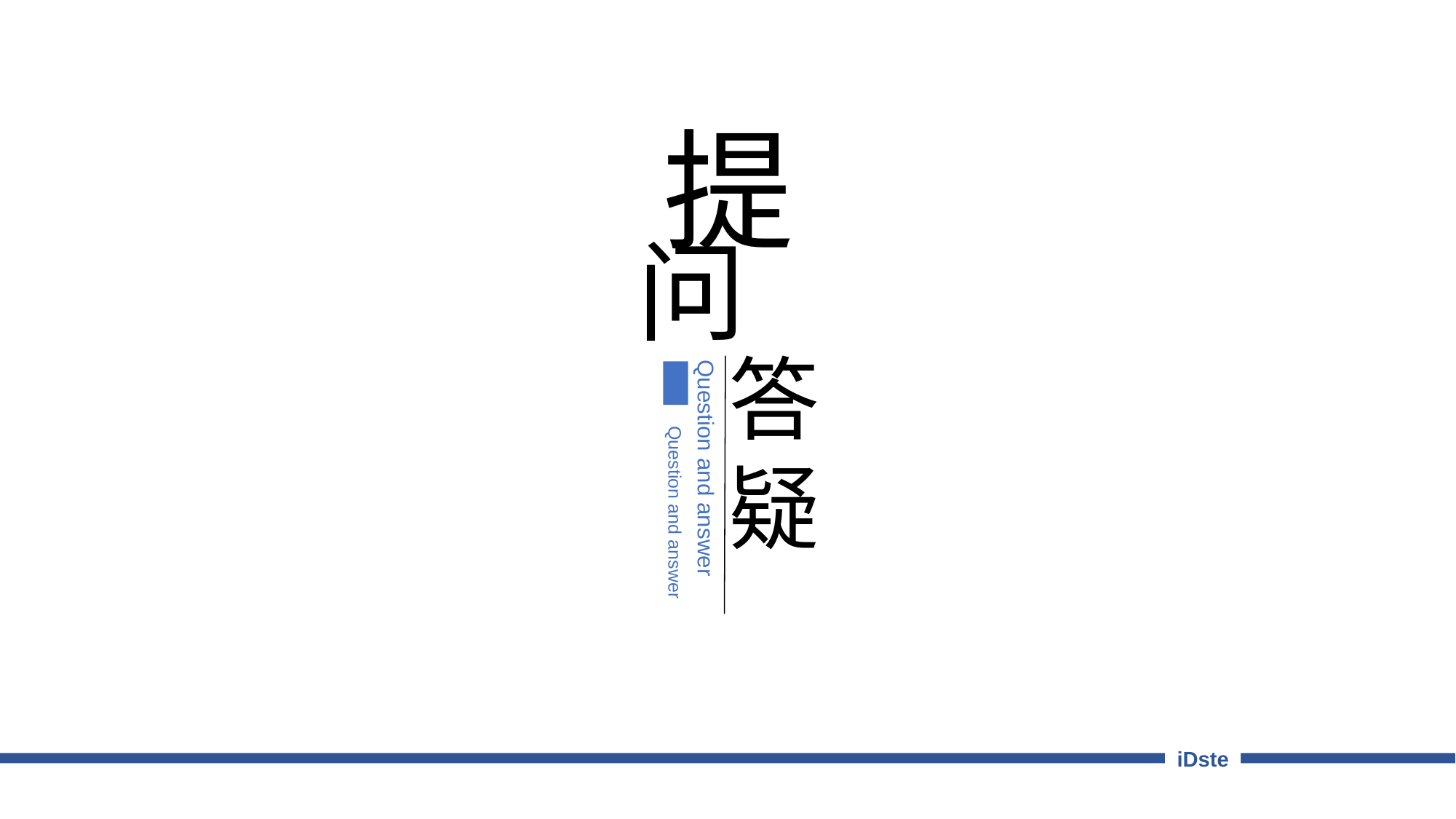

提
问
答疑

Question and answer

Question and answer